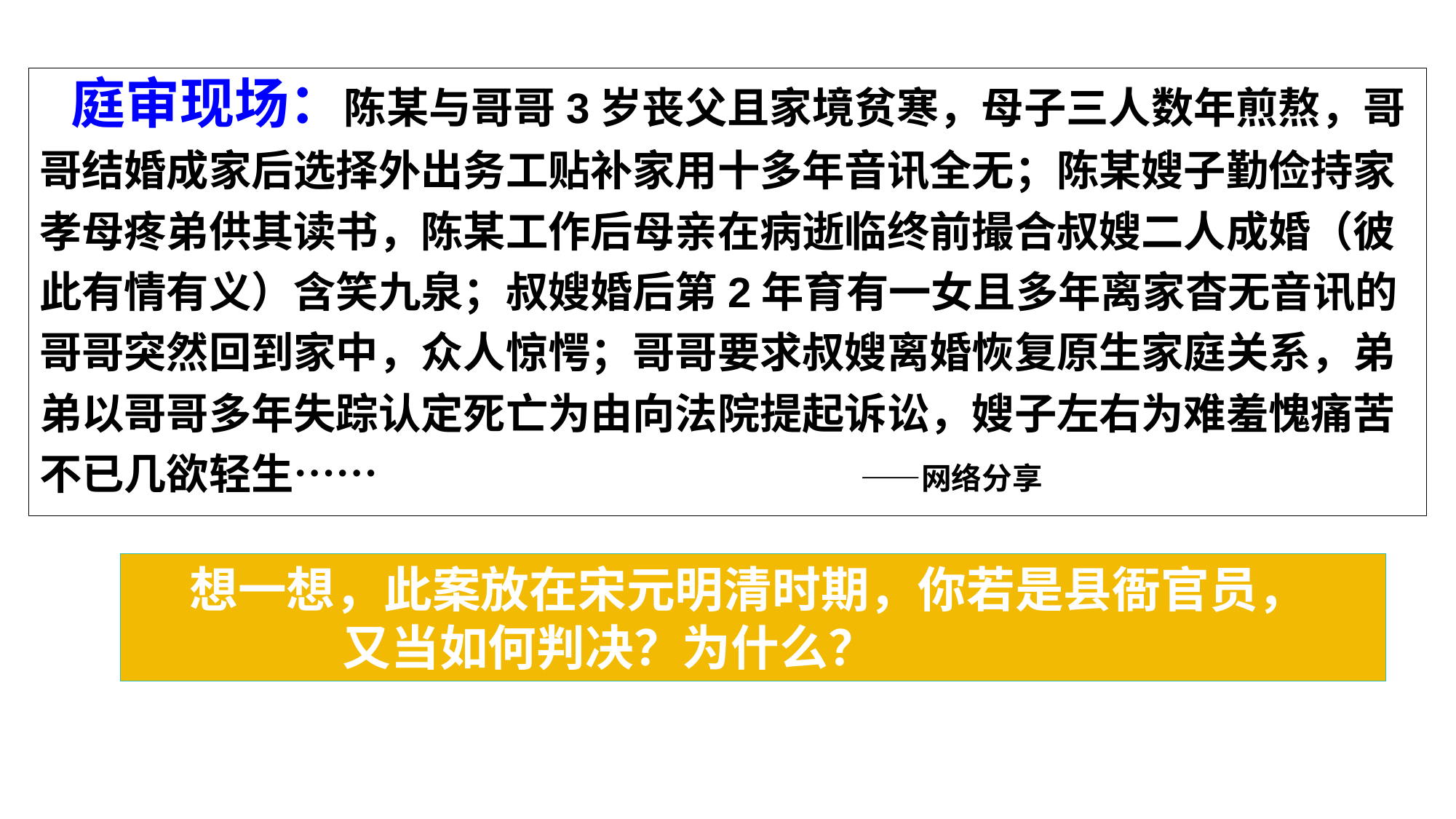

庭审现场：陈某与哥哥3岁丧父且家境贫寒，母子三人数年煎熬，哥哥结婚成家后选择外出务工贴补家用十多年音讯全无；陈某嫂子勤俭持家孝母疼弟供其读书，陈某工作后母亲在病逝临终前撮合叔嫂二人成婚（彼此有情有义）含笑九泉；叔嫂婚后第2年育有一女且多年离家杳无音讯的哥哥突然回到家中，众人惊愕；哥哥要求叔嫂离婚恢复原生家庭关系，弟弟以哥哥多年失踪认定死亡为由向法院提起诉讼，嫂子左右为难羞愧痛苦不已几欲轻生……                                                  ——网络分享
     想一想，此案放在宋元明清时期，你若是县衙官员，
                  又当如何判决？为什么？